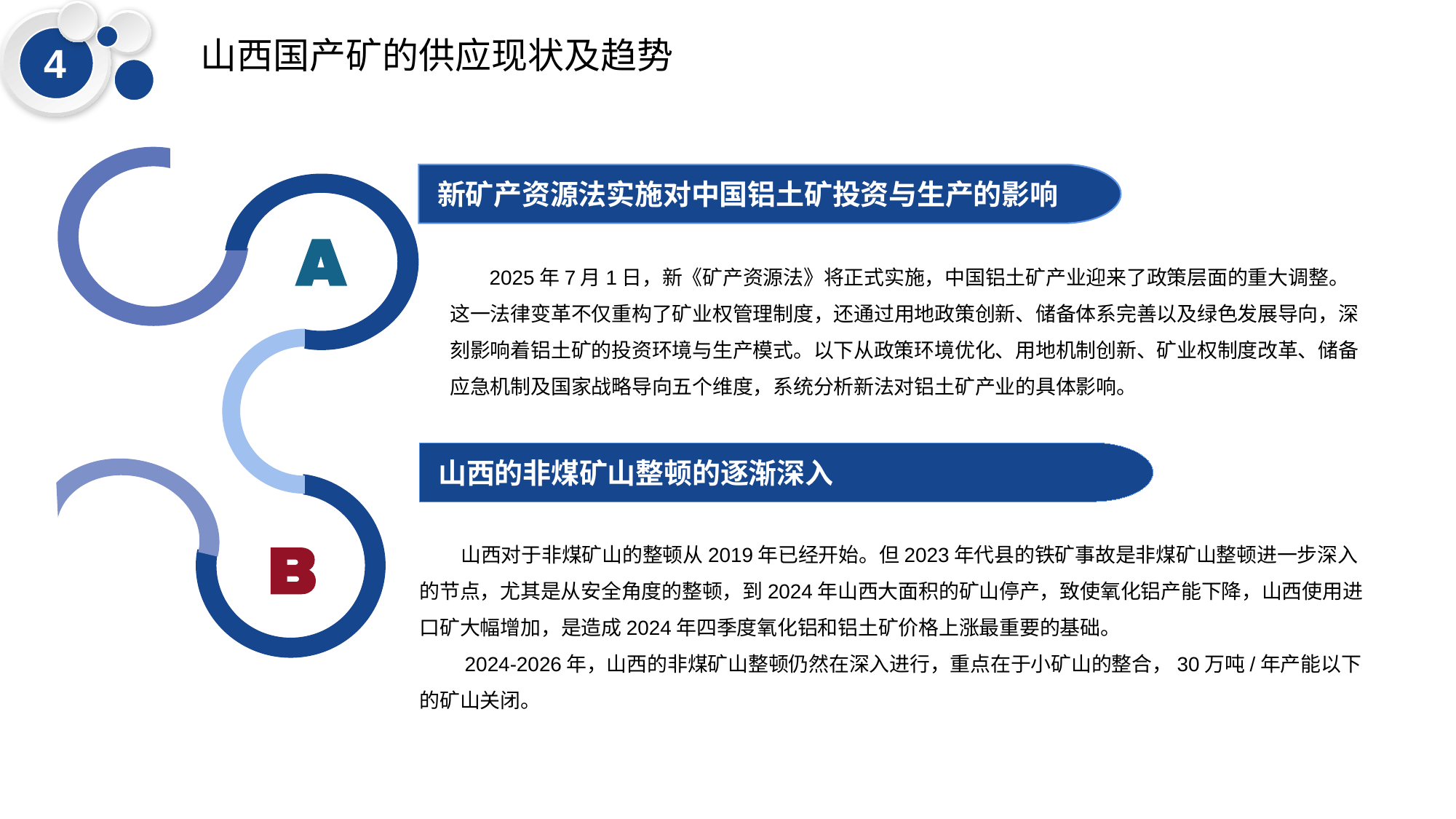

4
山西国产矿的供应现状及趋势

新矿产资源法实施对中国铝土矿投资与生产的影响

A
       2025年7月1日，新《矿产资源法》将正式实施，中国铝土矿产业迎来了政策层面的重大调整。这一法律变革不仅重构了矿业权管理制度，还通过用地政策创新、储备体系完善以及绿色发展导向，深刻影响着铝土矿的投资环境与生产模式。以下从政策环境优化、用地机制创新、矿业权制度改革、储备应急机制及国家战略导向五个维度，系统分析新法对铝土矿产业的具体影响。
新增产能建设计划

山西的非煤矿山整顿的逐渐深入

B
        山西对于非煤矿山的整顿从2019年已经开始。但2023年代县的铁矿事故是非煤矿山整顿进一步深入的节点，尤其是从安全角度的整顿，到2024年山西大面积的矿山停产，致使氧化铝产能下降，山西使用进口矿大幅增加，是造成2024年四季度氧化铝和铝土矿价格上涨最重要的基础。
        2024-2026年，山西的非煤矿山整顿仍然在深入进行，重点在于小矿山的整合，30万吨/年产能以下的矿山关闭。